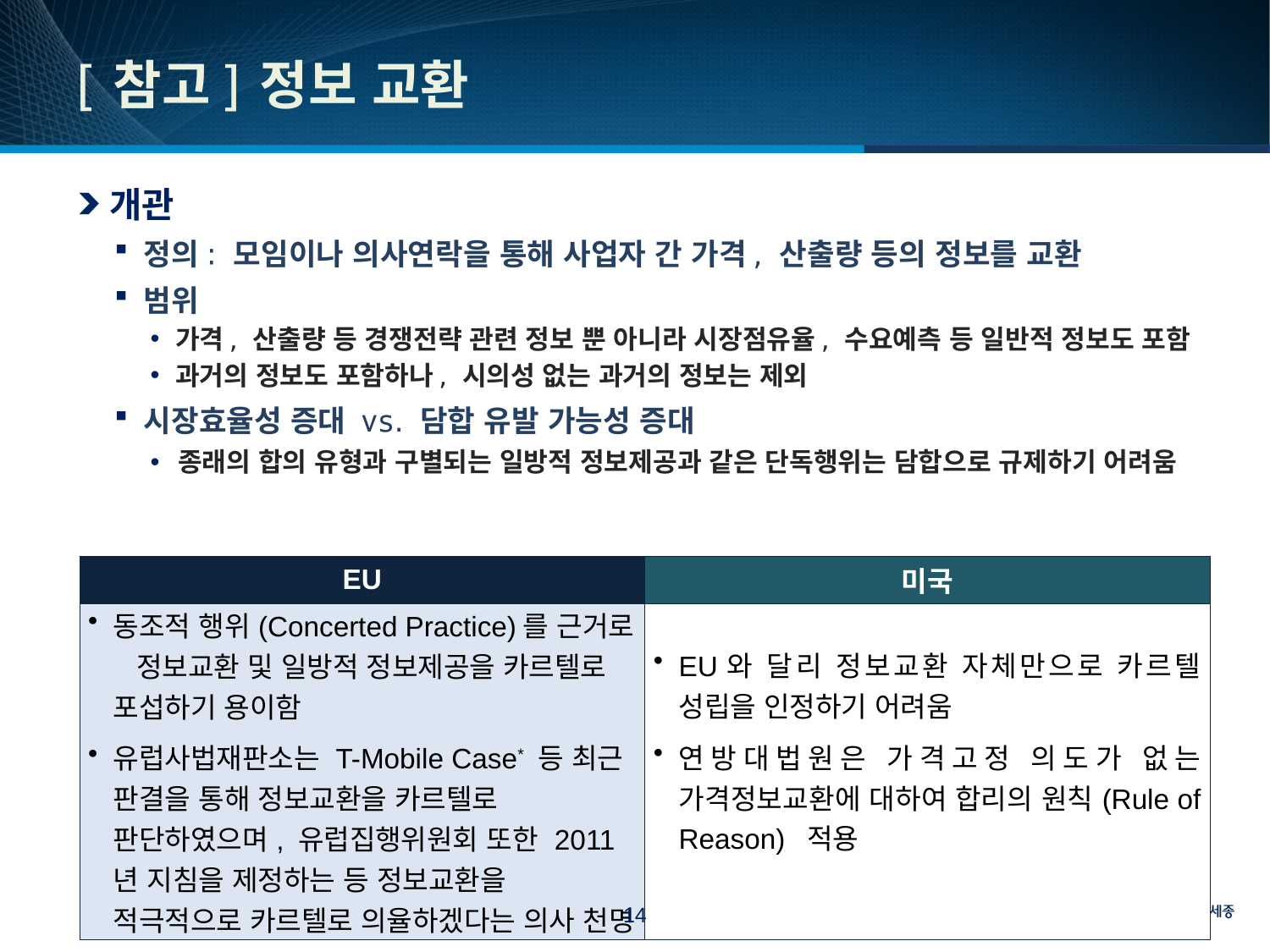

# [참고]정보 교환
개관
정의: 모임이나 의사연락을 통해 사업자 간 가격, 산출량 등의 정보를 교환
범위
가격, 산출량 등 경쟁전략 관련 정보 뿐 아니라 시장점유율, 수요예측 등 일반적 정보도 포함
과거의 정보도 포함하나, 시의성 없는 과거의 정보는 제외
시장효율성 증대 vs. 담합 유발 가능성 증대
종래의 합의 유형과 구별되는 일방적 정보제공과 같은 단독행위는 담합으로 규제하기 어려움

| EU | 미국 |
| --- | --- |
| 동조적 행위(Concerted Practice)를 근거로 정보교환 및 일방적 정보제공을 카르텔로 포섭하기 용이함 유럽사법재판소는 T-Mobile Case\* 등 최근 판결을 통해 정보교환을 카르텔로 판단하였으며, 유럽집행위원회 또한 2011년 지침을 제정하는 등 정보교환을 적극적으로 카르텔로 의율하겠다는 의사 천명 | EU와 달리 정보교환 자체만으로 카르텔 성립을 인정하기 어려움 연방대법원은 가격고정 의도가 없는 가격정보교환에 대하여 합리의 원칙(Rule of Reason) 적용 |
14